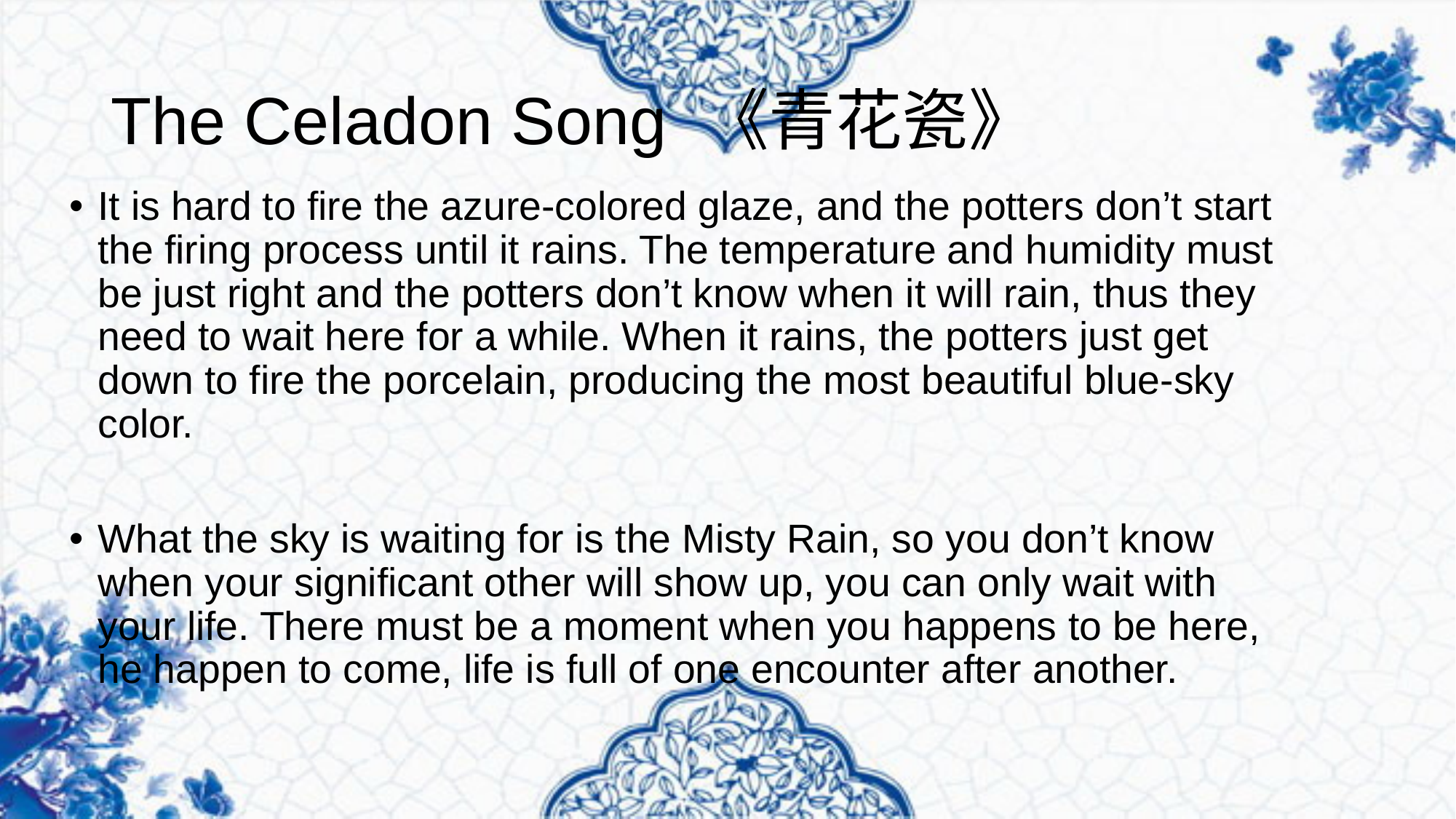

# The Celadon Song 《青花瓷》
It is hard to fire the azure-colored glaze, and the potters don’t start the firing process until it rains. The temperature and humidity must be just right and the potters don’t know when it will rain, thus they need to wait here for a while. When it rains, the potters just get down to fire the porcelain, producing the most beautiful blue-sky color.

What the sky is waiting for is the Misty Rain, so you don’t know when your significant other will show up, you can only wait with your life. There must be a moment when you happens to be here, he happen to come, life is full of one encounter after another.